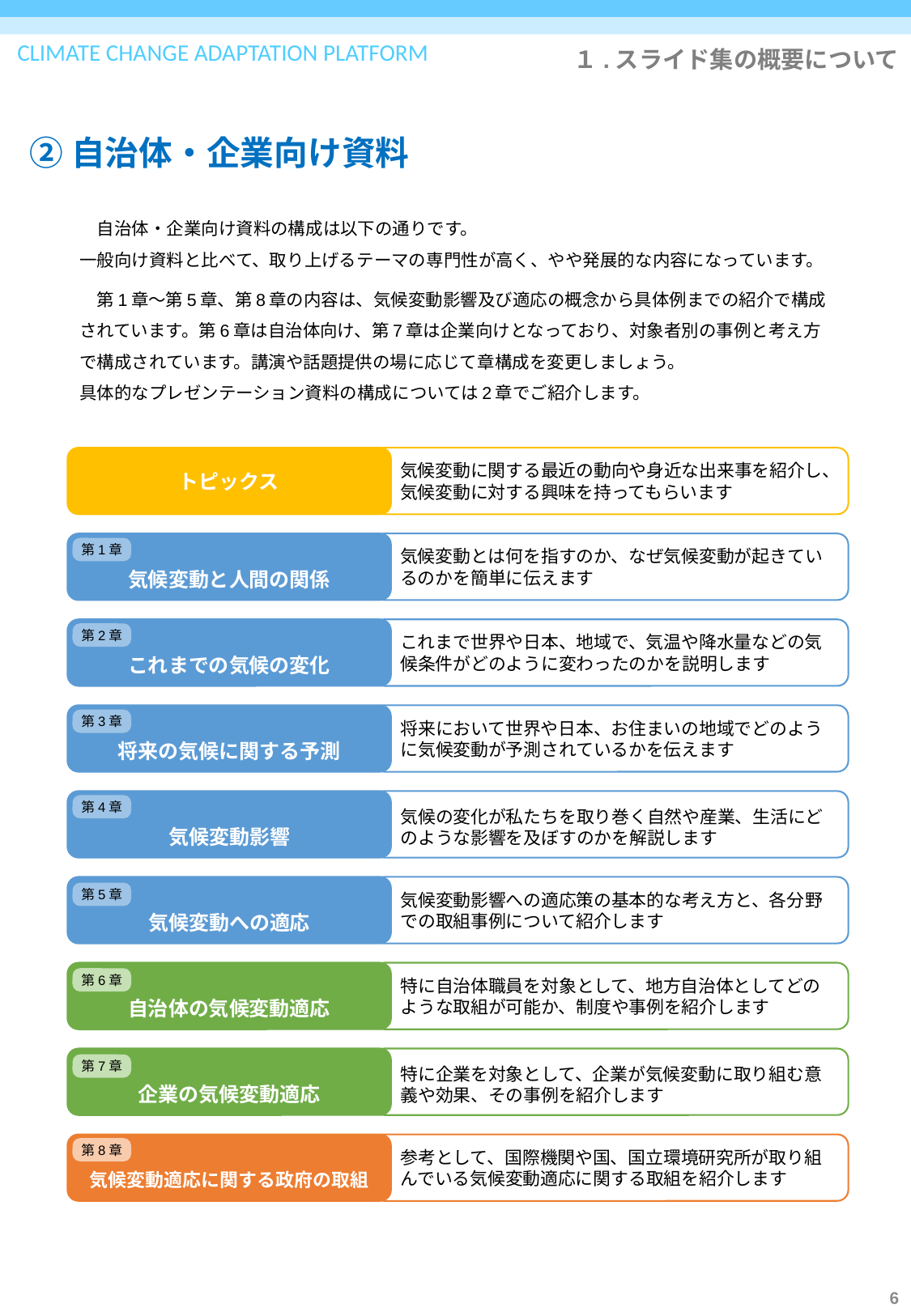

１.スライド集の概要について
# ②自治体・企業向け資料
　自治体・企業向け資料の構成は以下の通りです。
一般向け資料と比べて、取り上げるテーマの専門性が高く、やや発展的な内容になっています。
　第1章～第5章、第8章の内容は、気候変動影響及び適応の概念から具体例までの紹介で構成されています。第6章は自治体向け、第7章は企業向けとなっており、対象者別の事例と考え方で構成されています。講演や話題提供の場に応じて章構成を変更しましょう。
具体的なプレゼンテーション資料の構成については2章でご紹介します。

トピックス
気候変動に関する最近の動向や身近な出来事を紹介し、気候変動に対する興味を持ってもらいます

気候変動と人間の関係
気候変動とは何を指すのか、なぜ気候変動が起きているのかを簡単に伝えます
第1章

これまでの気候の変化
これまで世界や日本、地域で、気温や降水量などの気候条件がどのように変わったのかを説明します
第2章

将来の気候に関する予測
将来において世界や日本、お住まいの地域でどのように気候変動が予測されているかを伝えます
第3章
気候変動影響
気候の変化が私たちを取り巻く自然や産業、生活にどのような影響を及ぼすのかを解説します
第4章

気候変動への適応
気候変動影響への適応策の基本的な考え方と、各分野での取組事例について紹介します
第5章

自治体の気候変動適応
特に自治体職員を対象として、地方自治体としてどのような取組が可能か、制度や事例を紹介します
第6章
企業の気候変動適応
特に企業を対象として、企業が気候変動に取り組む意義や効果、その事例を紹介します
第7章

気候変動適応に関する政府の取組
参考として、国際機関や国、国立環境研究所が取り組んでいる気候変動適応に関する取組を紹介します
第8章
6